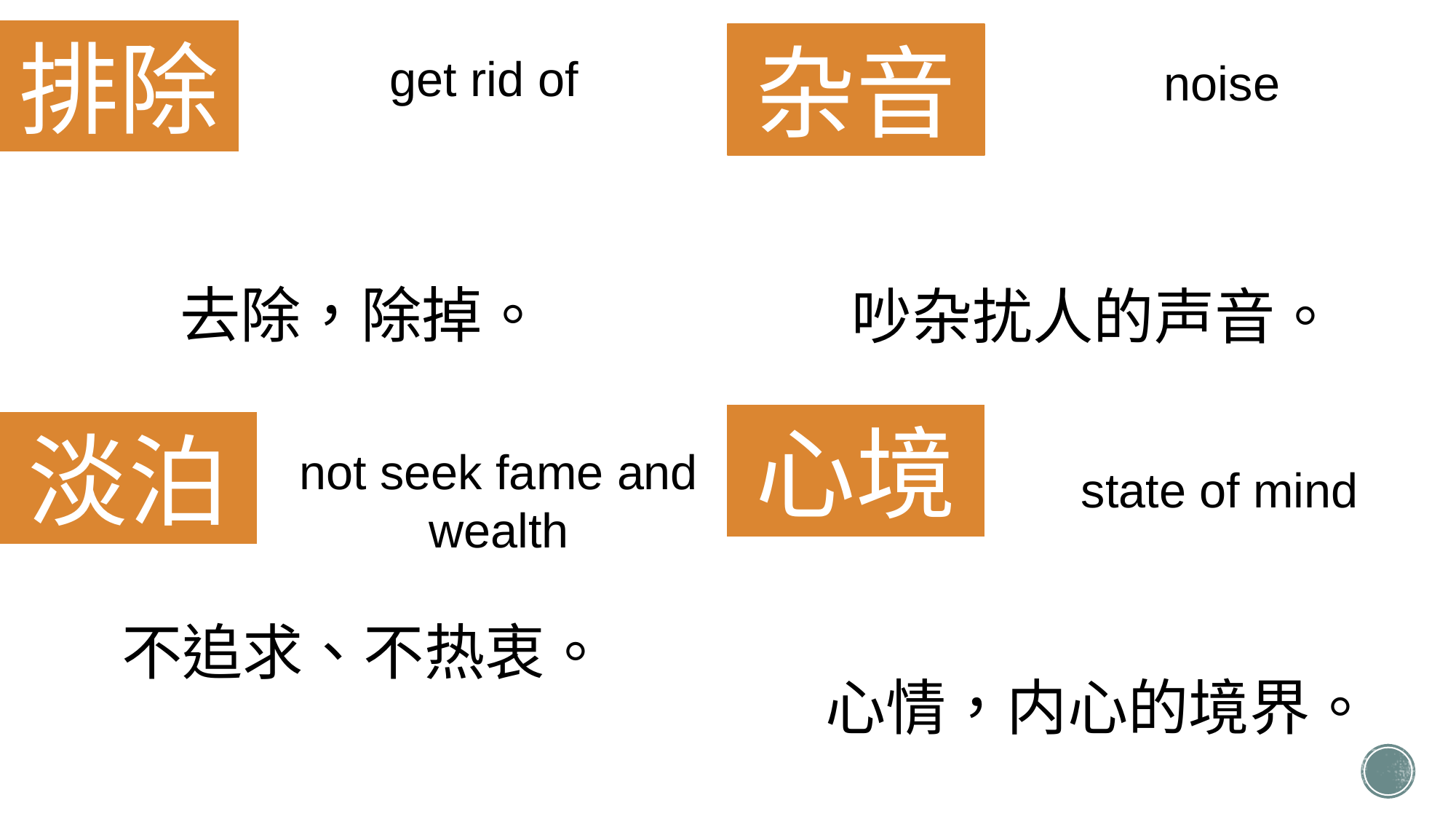

排除
杂音
get rid of
noise
去除，除掉。
吵杂扰人的声音。
心境
淡泊
not seek fame and wealth
state of mind
不追求、不热衷。
心情，内心的境界。